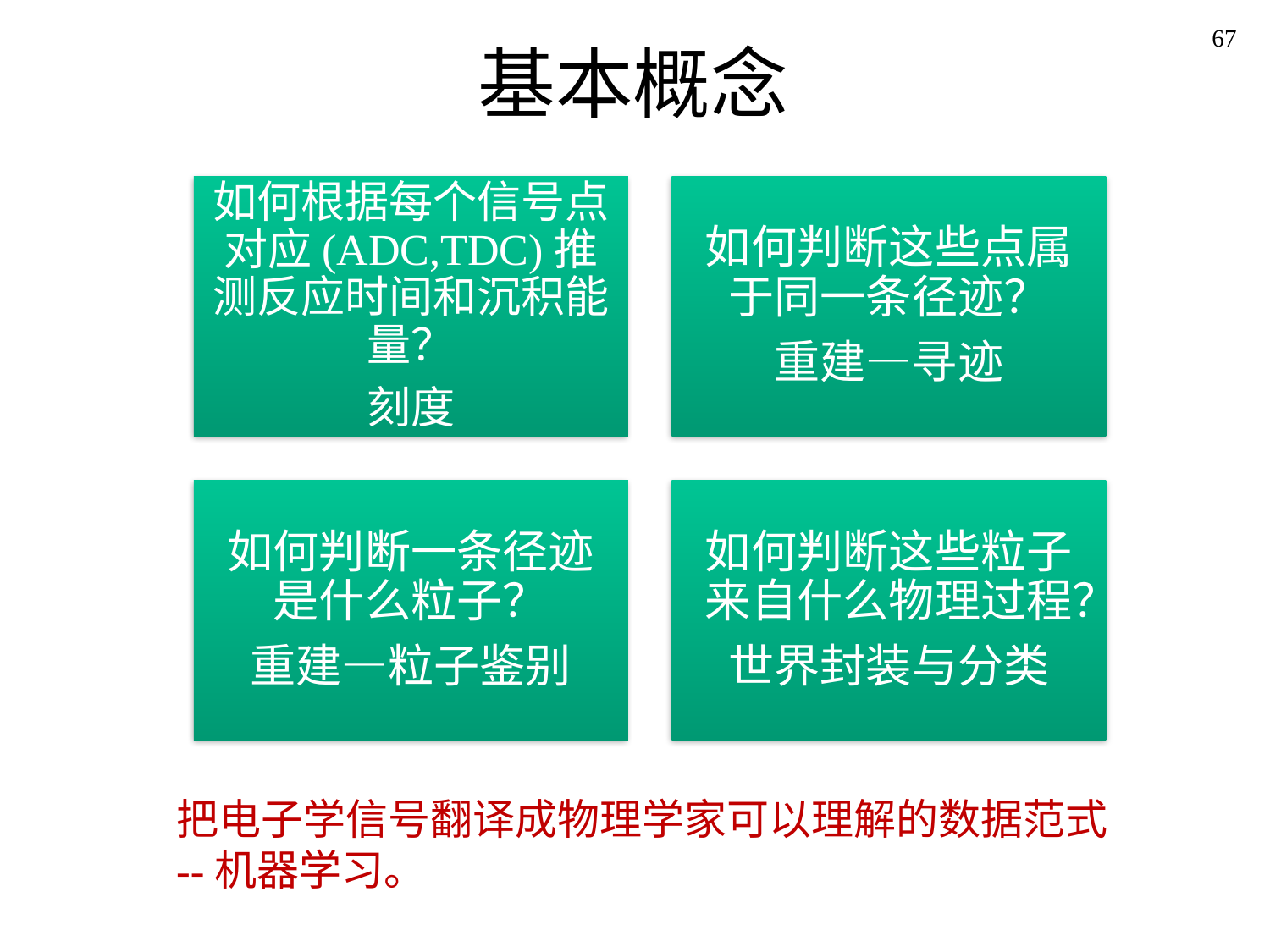

# 基本概念
67
如何根据每个信号点对应(ADC,TDC)推测反应时间和沉积能量？
刻度
如何判断这些点属于同一条径迹？
重建—寻迹
如何判断一条径迹是什么粒子？
重建—粒子鉴别
如何判断这些粒子来自什么物理过程？
世界封装与分类
把电子学信号翻译成物理学家可以理解的数据范式
--机器学习。